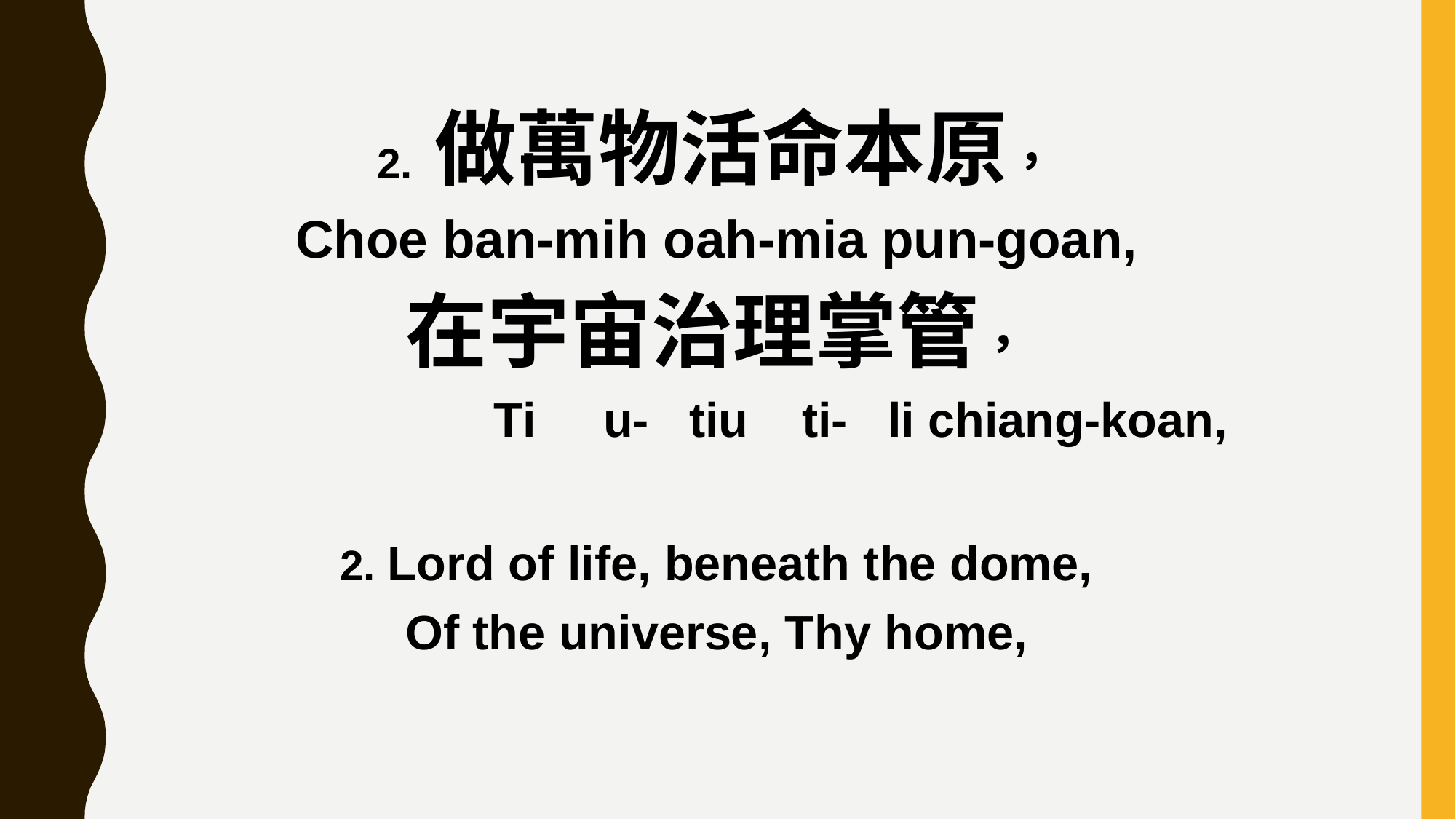

2. 做萬物活命本原，
Choe ban-mih oah-mia pun-goan,
在宇宙治理掌管，
                        Ti     u-   tiu    ti-   li chiang-koan,

2. Lord of life, beneath the dome,
Of the universe, Thy home,